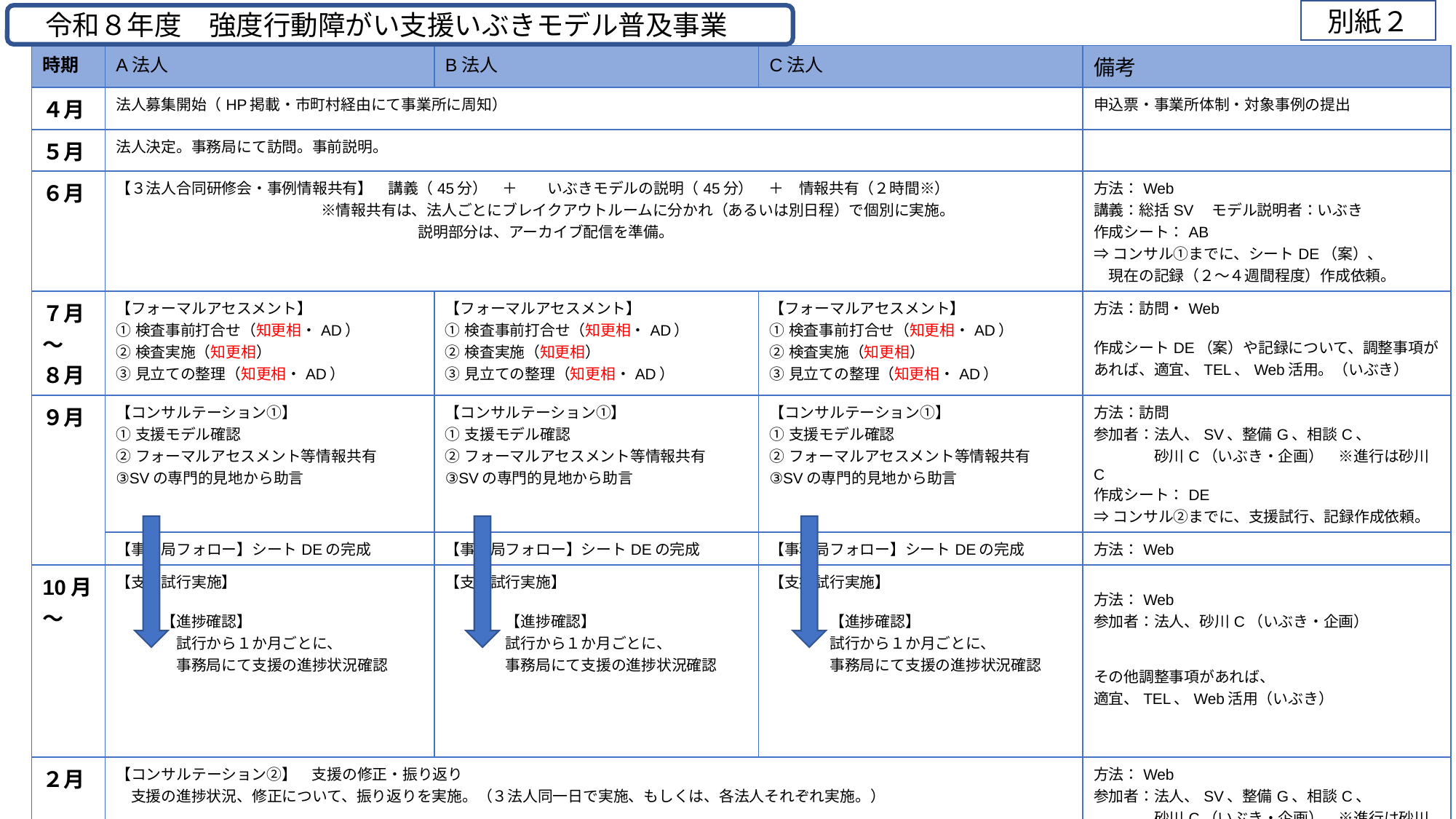

令和８年度　強度行動障がい支援いぶきモデル普及事業
別紙２
| 時期 | A法人 | B法人 | C法人 | 備考 |
| --- | --- | --- | --- | --- |
| ４月 | 法人募集開始（HP掲載・市町村経由にて事業所に周知） |  |  | 申込票・事業所体制・対象事例の提出 |
| ５月 | 法人決定。事務局にて訪問。事前説明。 |  |  |  |
| ６月 | 【３法人合同研修会・事例情報共有】　講義（45分）　＋　　いぶきモデルの説明（45分）　＋　情報共有（２時間※） 　　　　 ※情報共有は、法人ごとにブレイクアウトルームに分かれ（あるいは別日程）で個別に実施。 　　　　　　　　　　　　　　　　　　　　説明部分は、アーカイブ配信を準備。 |  |  | 方法：Web　 講義：総括SV　モデル説明者：いぶき 作成シート：AB ⇒コンサル①までに、シートDE（案）、 　現在の記録（２～４週間程度）作成依頼。 |
| ７月～ ８月 | 【フォーマルアセスメント】 ①検査事前打合せ（知更相・AD） ②検査実施（知更相） ③見立ての整理（知更相・AD） | 【フォーマルアセスメント】 ①検査事前打合せ（知更相・AD） ②検査実施（知更相） ③見立ての整理（知更相・AD） | 【フォーマルアセスメント】 ①検査事前打合せ（知更相・AD） ②検査実施（知更相） ③見立ての整理（知更相・AD） | 方法：訪問・Web 作成シートDE（案）や記録について、調整事項があれば、適宜、TEL、Web活用。（いぶき） |
| ９月 | 【コンサルテーション①】 ①支援モデル確認 ②フォーマルアセスメント等情報共有 ③SVの専門的見地から助言 | 【コンサルテーション①】 ①支援モデル確認 ②フォーマルアセスメント等情報共有 ③SVの専門的見地から助言 | 【コンサルテーション①】 ①支援モデル確認 ②フォーマルアセスメント等情報共有 ③SVの専門的見地から助言 | 方法：訪問 参加者：法人、SV、整備G、相談C、 　　　　砂川C（いぶき・企画）　※進行は砂川C 作成シート：DE ⇒コンサル②までに、支援試行、記録作成依頼。 |
|  | 【事務局フォロー】シートDEの完成 | 【事務局フォロー】シートDEの完成 | 【事務局フォロー】シートDEの完成 | 方法：Web |
| 10月～ | 【支援試行実施】 　　　【進捗確認】 　　　　試行から１か月ごとに、 　　　　事務局にて支援の進捗状況確認 | 【支援試行実施】 　　　　【進捗確認】 　　　　試行から１か月ごとに、 　　　　事務局にて支援の進捗状況確認 | 【支援試行実施】 　　　　【進捗確認】 　　　　試行から１か月ごとに、 　　　　事務局にて支援の進捗状況確認 | 方法：Web 参加者：法人、砂川C（いぶき・企画） その他調整事項があれば、 適宜、TEL、Web活用（いぶき） |
| ２月 | 【コンサルテーション②】　支援の修正・振り返り 　支援の進捗状況、修正について、振り返りを実施。（３法人同一日で実施、もしくは、各法人それぞれ実施。） |  |  | 方法：Web 参加者：法人、SV、整備G、相談C、 　　　　砂川C（いぶき・企画）　※進行は砂川C 作成シート：E |
| ３月 | 【３法人合同報告会】　事例共有（40分×３法人）　＋　意見交換・発表（60分） 　各法人ごとに実施した事例（感覚・愛着・周囲の状況に敏感）について、相互に実践報告。 |  |  | 講義：総括SV 参加者：モデル法人、砂川C（いぶき・総務企画） |